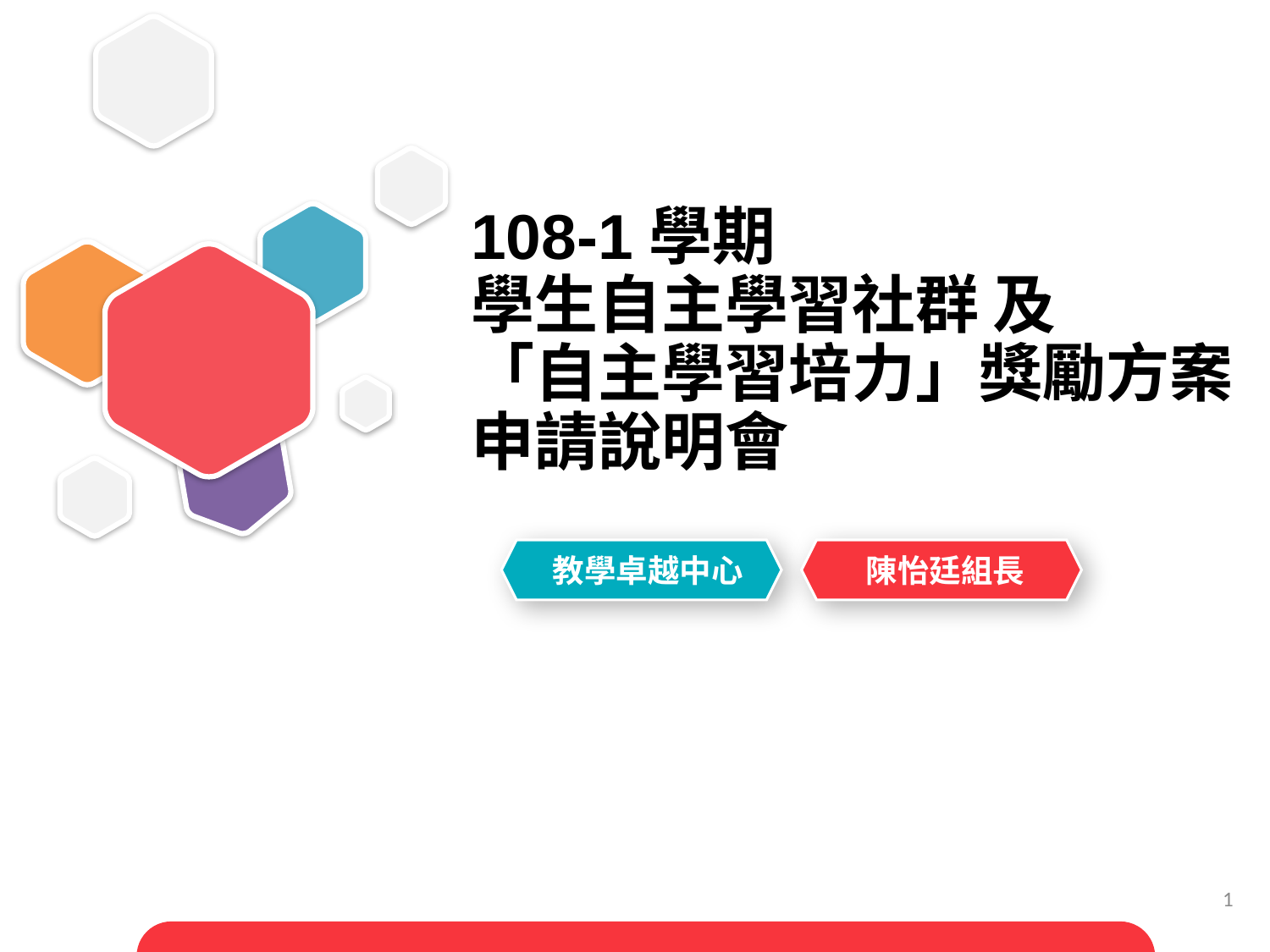

# 108-1學期 學生自主學習社群 及 「自主學習培力」獎勵方案申請說明會
教學卓越中心
陳怡廷組長
1